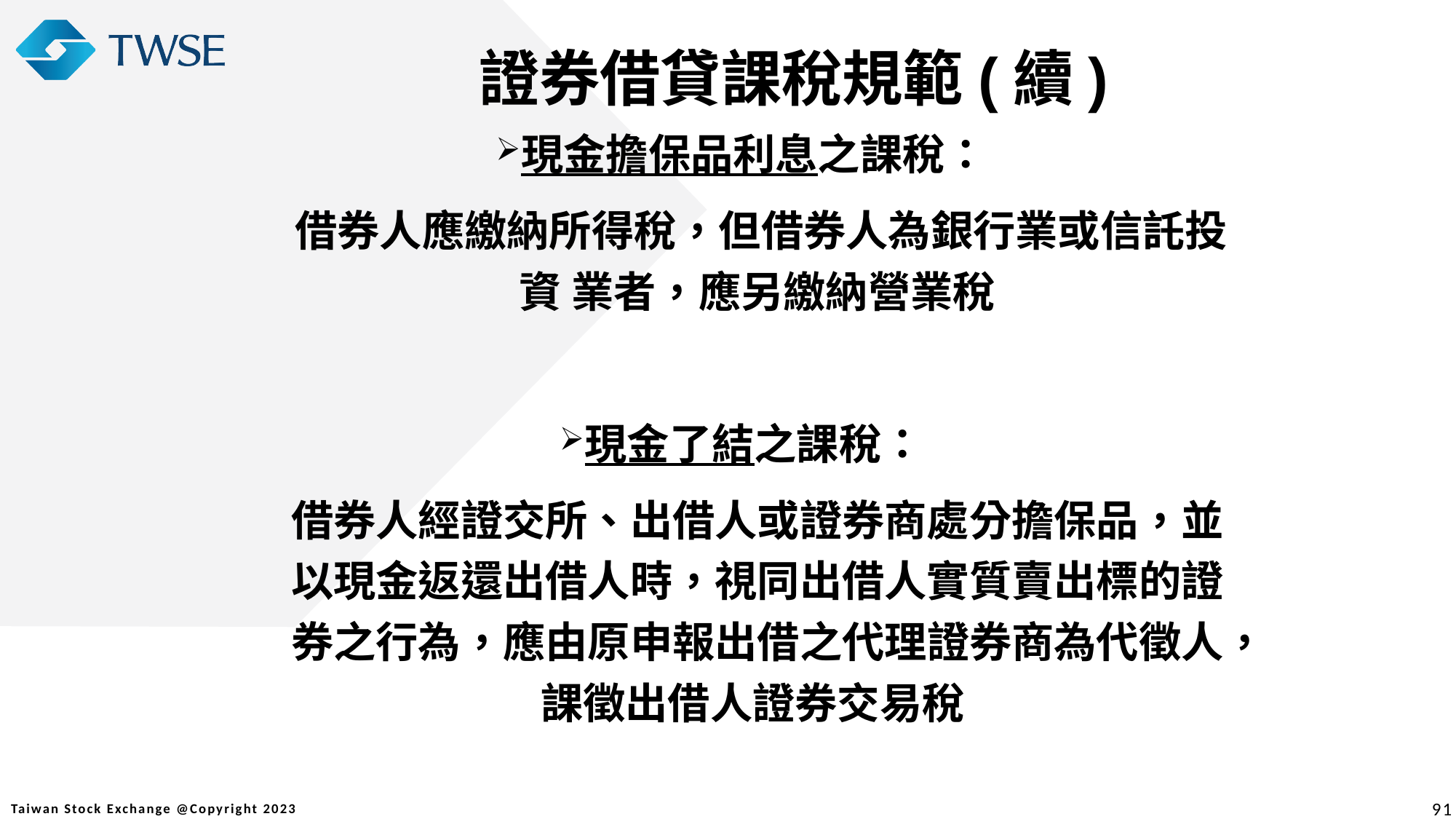

證券借貸課稅規範(續)
現金擔保品利息之課稅：
   借券人應繳納所得稅，但借券人為銀行業或信託投資 業者，應另繳納營業稅

現金了結之課稅：
借券人經證交所、出借人或證券商處分擔保品，並以現金返還出借人時，視同出借人實質賣出標的證券之行為，應由原申報出借之代理證券商為代徵人，課徵出借人證券交易稅

91